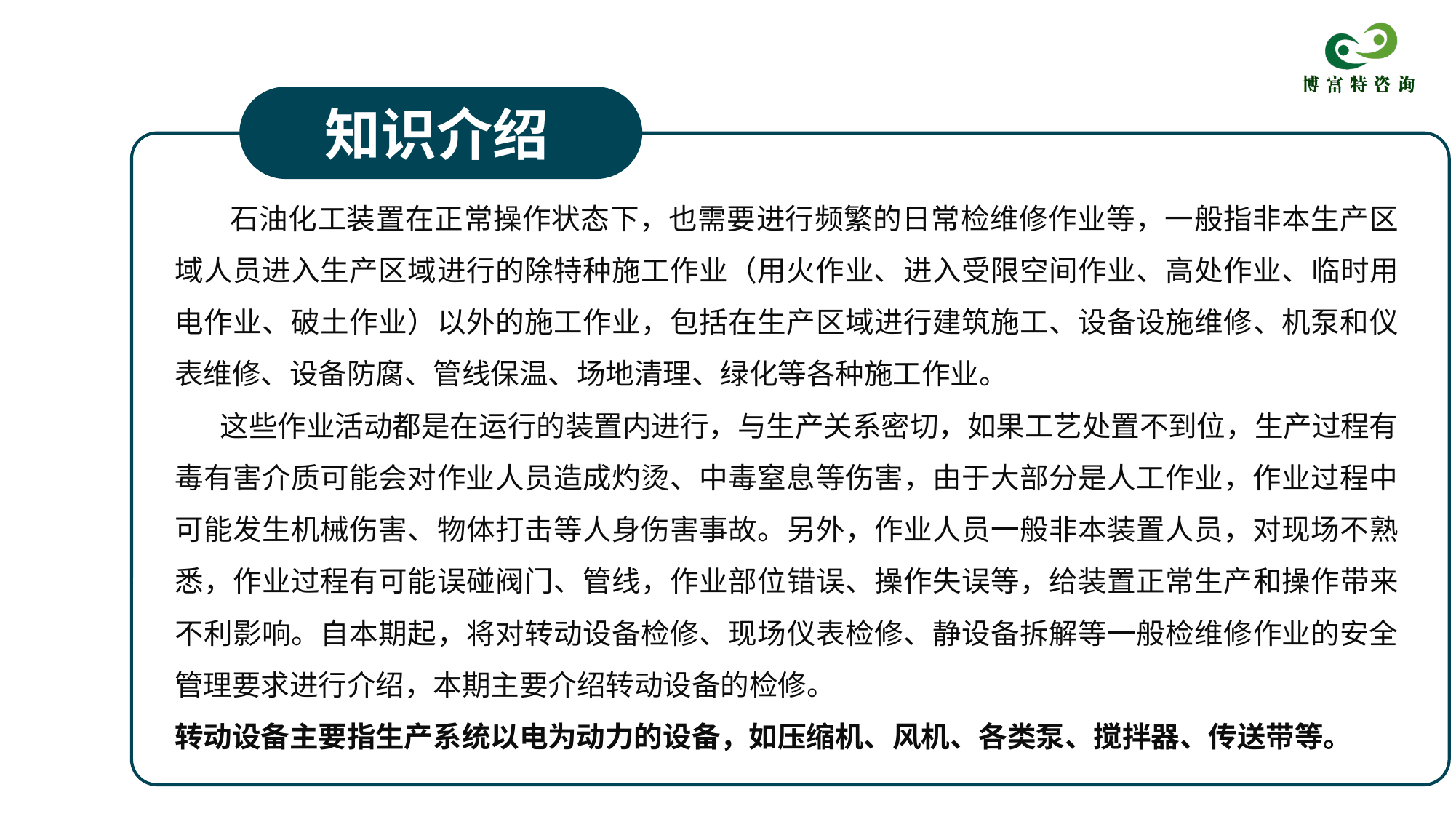

知识介绍

       石油化工装置在正常操作状态下，也需要进行频繁的日常检维修作业等，一般指非本生产区域人员进入生产区域进行的除特种施工作业（用火作业、进入受限空间作业、高处作业、临时用电作业、破土作业）以外的施工作业，包括在生产区域进行建筑施工、设备设施维修、机泵和仪表维修、设备防腐、管线保温、场地清理、绿化等各种施工作业。
      这些作业活动都是在运行的装置内进行，与生产关系密切，如果工艺处置不到位，生产过程有毒有害介质可能会对作业人员造成灼烫、中毒窒息等伤害，由于大部分是人工作业，作业过程中可能发生机械伤害、物体打击等人身伤害事故。另外，作业人员一般非本装置人员，对现场不熟悉，作业过程有可能误碰阀门、管线，作业部位错误、操作失误等，给装置正常生产和操作带来不利影响。自本期起，将对转动设备检修、现场仪表检修、静设备拆解等一般检维修作业的安全管理要求进行介绍，本期主要介绍转动设备的检修。
转动设备主要指生产系统以电为动力的设备，如压缩机、风机、各类泵、搅拌器、传送带等。